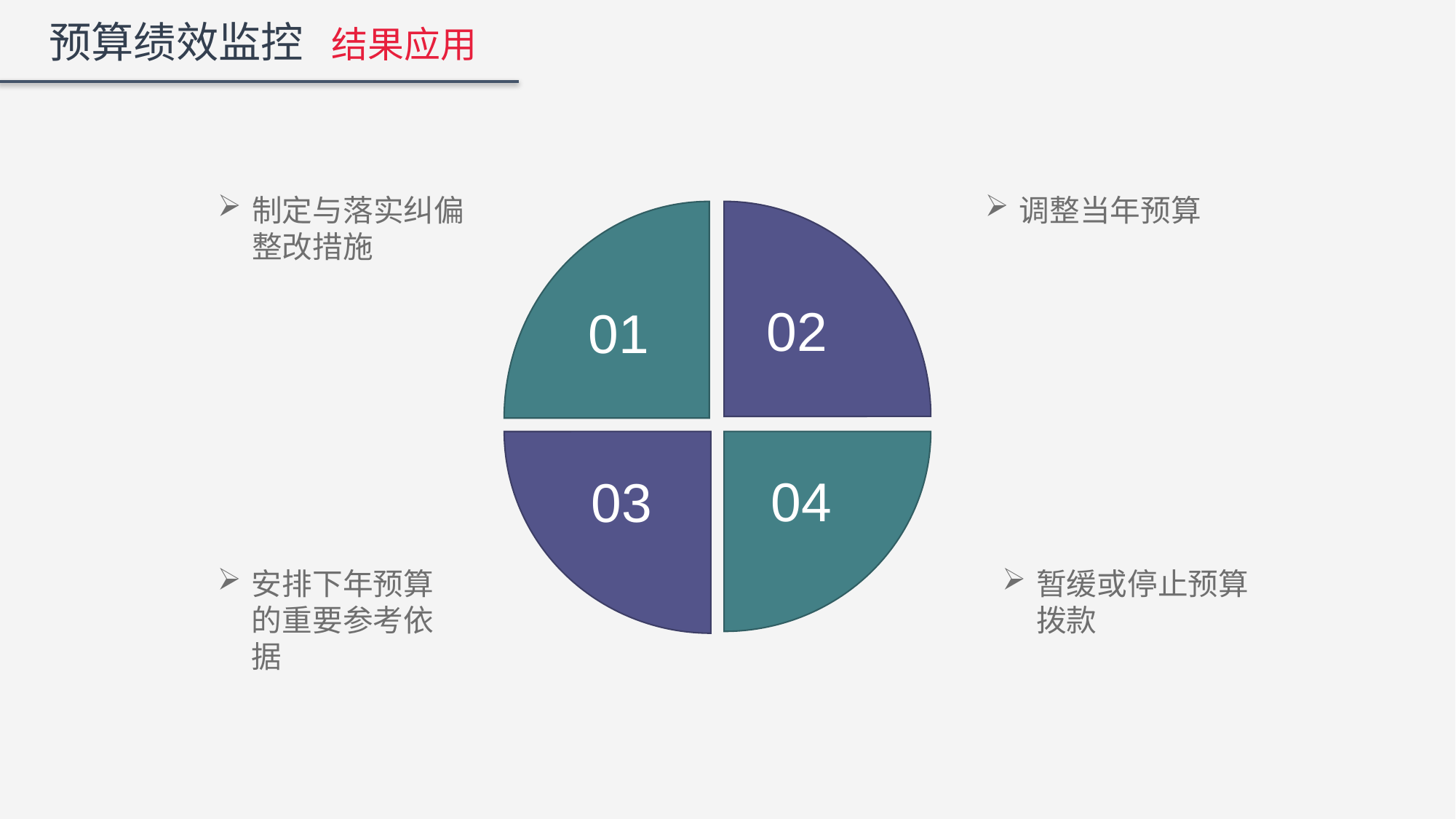

预算绩效监控   结果应用

制定与落实纠偏整改措施

01
调整当年预算

02

03
安排下年预算的重要参考依据

04
暂缓或停止预算拨款